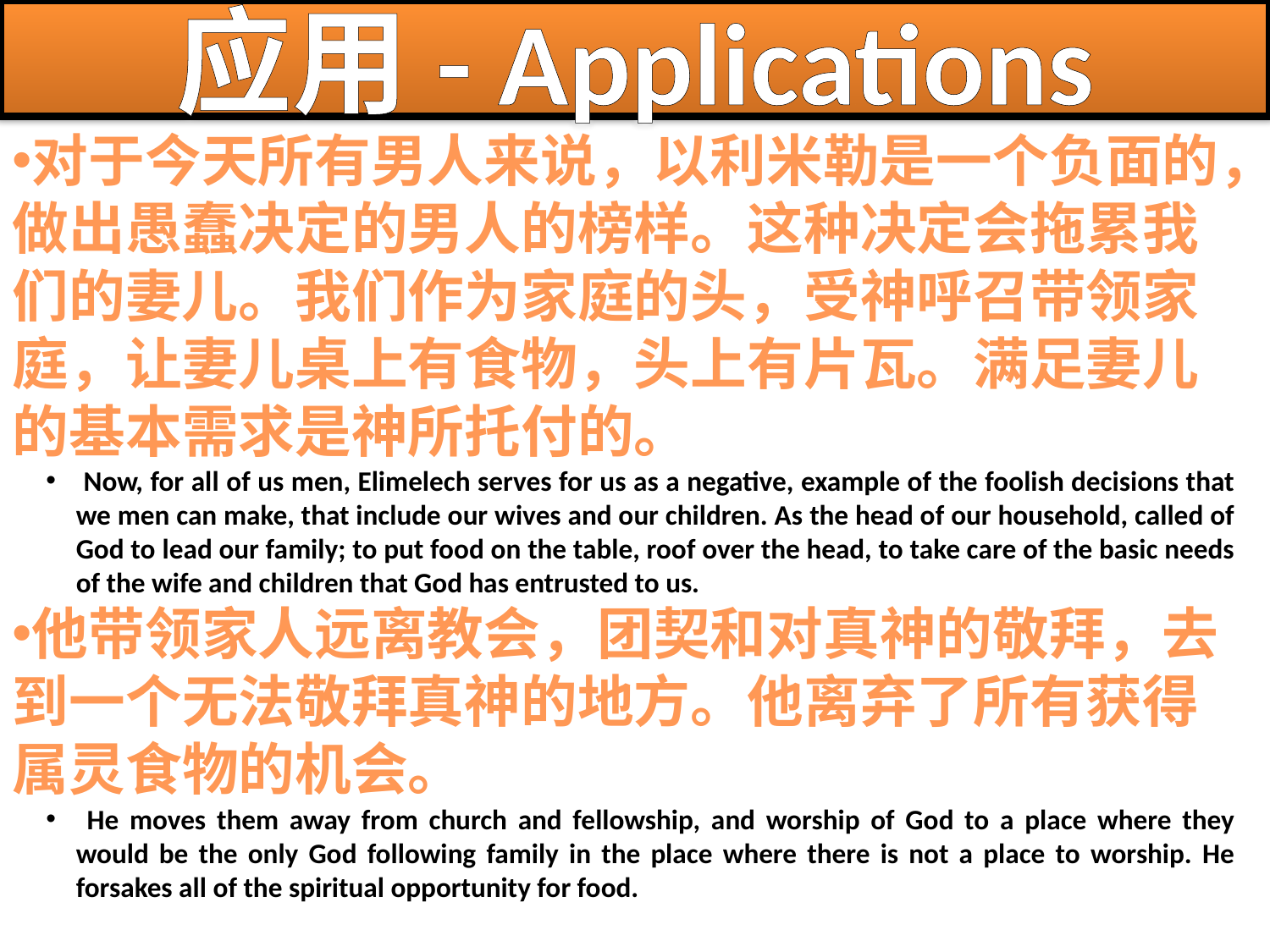

# 应用- Applications
对于今天所有男人来说，以利米勒是一个负面的，做出愚蠢决定的男人的榜样。这种决定会拖累我们的妻儿。我们作为家庭的头，受神呼召带领家庭，让妻儿桌上有食物，头上有片瓦。满足妻儿的基本需求是神所托付的。
 Now, for all of us men, Elimelech serves for us as a negative, example of the foolish decisions that we men can make, that include our wives and our children. As the head of our household, called of God to lead our family; to put food on the table, roof over the head, to take care of the basic needs of the wife and children that God has entrusted to us.
他带领家人远离教会，团契和对真神的敬拜，去到一个无法敬拜真神的地方。他离弃了所有获得属灵食物的机会。
 He moves them away from church and fellowship, and worship of God to a place where they would be the only God following family in the place where there is not a place to worship. He forsakes all of the spiritual opportunity for food.